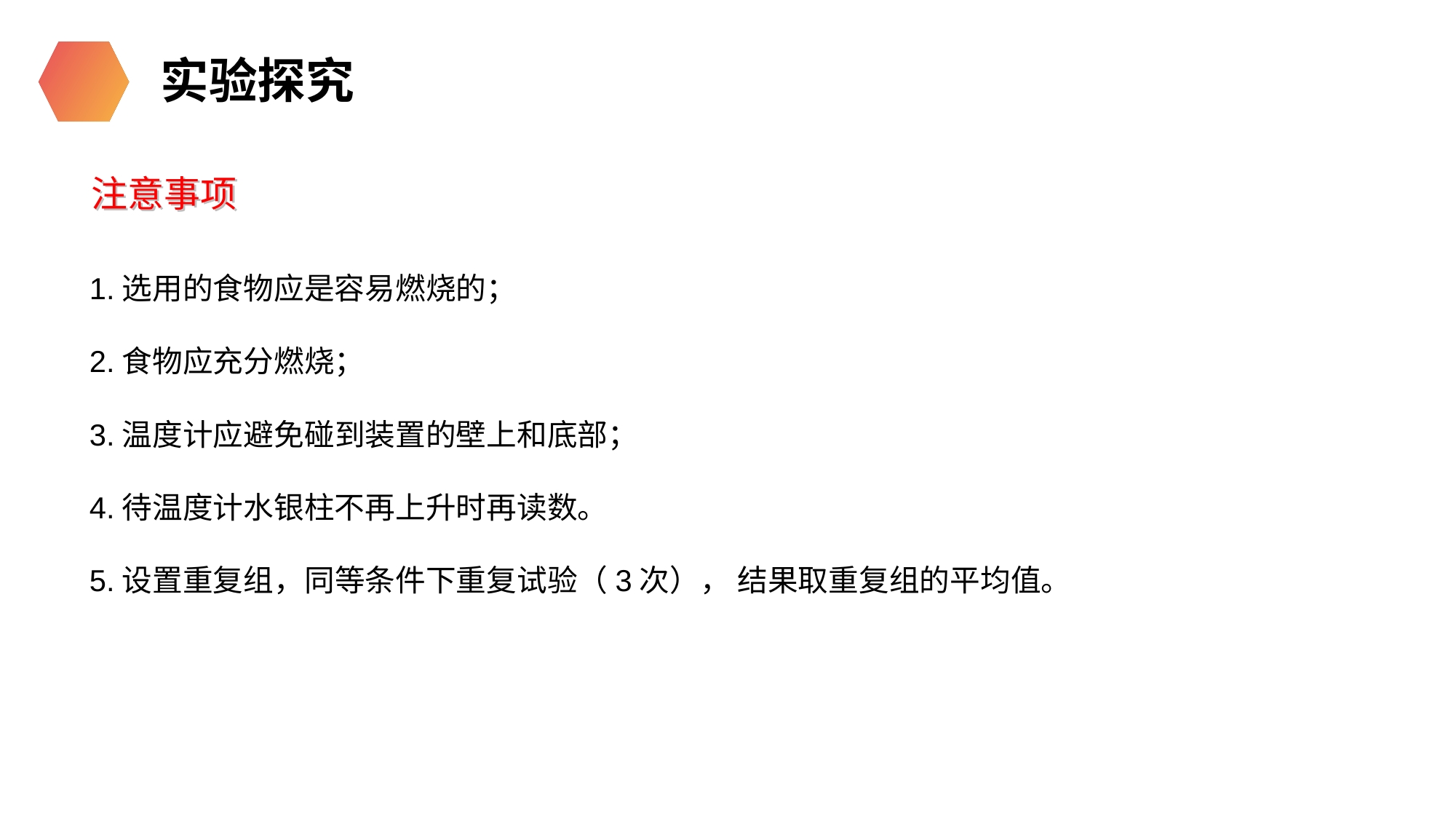

实验探究
注意事项
1.选用的食物应是容易燃烧的；
2.食物应充分燃烧；
3.温度计应避免碰到装置的壁上和底部；
4.待温度计水银柱不再上升时再读数。
5.设置重复组，同等条件下重复试验（3次）， 结果取重复组的平均值。